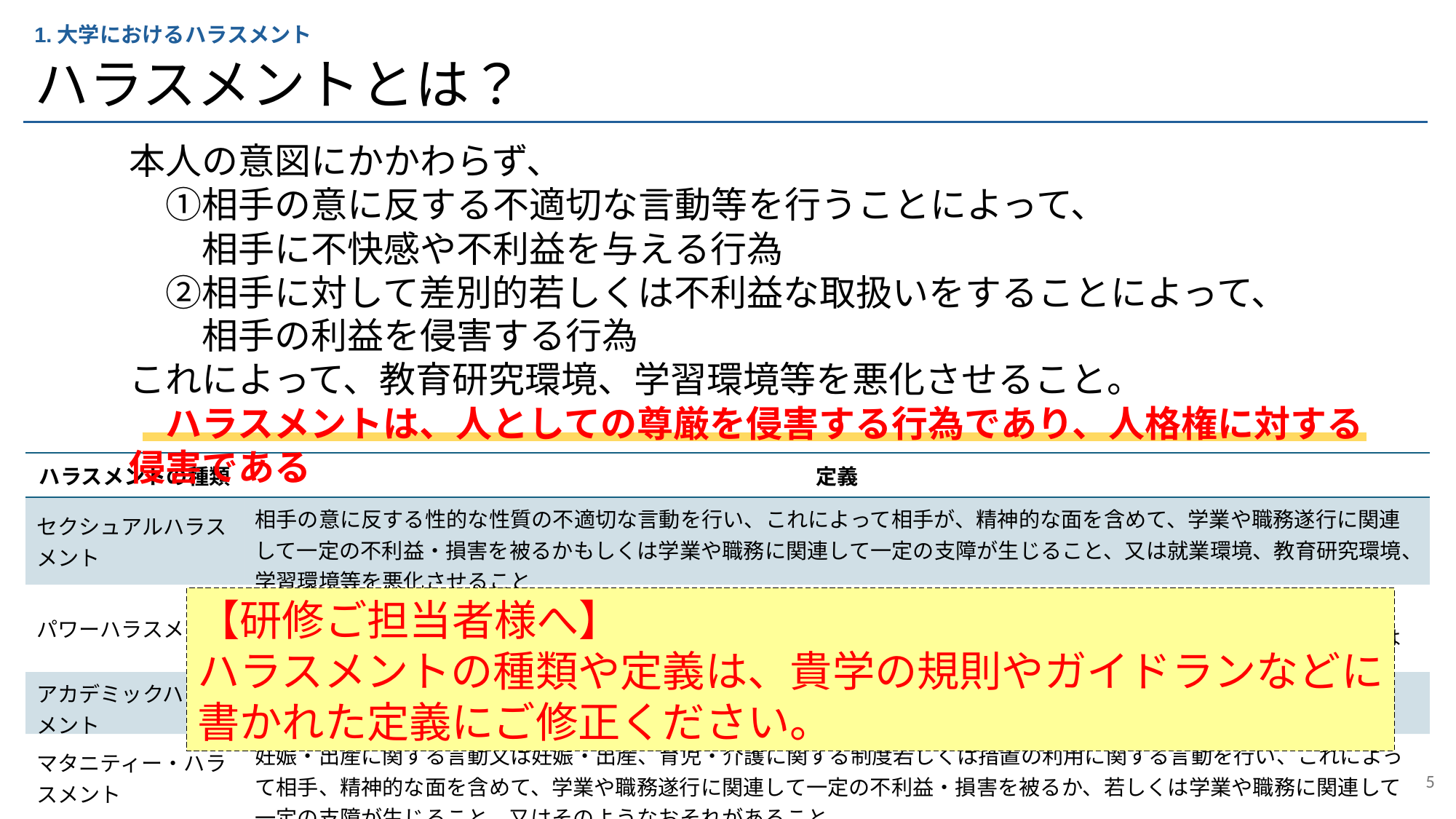

1.大学におけるハラスメント
ハラスメントとは？
本人の意図にかかわらず、
　①相手の意に反する不適切な言動等を行うことによって、
　　相手に不快感や不利益を与える行為
　②相手に対して差別的若しくは不利益な取扱いをすることによって、
　　相手の利益を侵害する行為
これによって、教育研究環境、学習環境等を悪化させること。
　ハラスメントは、人としての尊厳を侵害する行為であり、人格権に対する侵害である
| ハラスメントの種類 | 定義 |
| --- | --- |
| セクシュアルハラスメント | 相手の意に反する性的な性質の不適切な言動を行い、これによって相手が、精神的な面を含めて、学業や職務遂行に関連して一定の不利益・損害を被るかもしくは学業や職務に関連して一定の支障が生じること、又は就業環境、教育研究環境、学習環境等を悪化させること |
| パワーハラスメント | 優越的な関係を背景とした業務上必要かつ相当な範囲を超えた言動を行い、これによって相手が、精神的な面を含めて、学業や職務遂行に関連して一定の不利益・損害を被るか、若しくは学業や職務に関連して一定の支障が生じること、又はそのようなおそれがあること |
| アカデミックハラスメント | 職場や学校、サークル活動、部活動などにおけるいじめや嫌がらせ（パワー・ハラスメント）のうち、指導教員と学生、教授と研究員など教育・研究上の地位関係を利用して行われるハラスメント |
| マタニティー・ハラスメント | 妊娠・出産に関する言動又は妊娠・出産、育児・介護に関する制度若しくは措置の利用に関する言動を行い、これによって相手、精神的な面を含めて、学業や職務遂行に関連して一定の不利益・損害を被るか、若しくは学業や職務に関連して一定の支障が生じること、又はそのようなおそれがあること |
【研修ご担当者様へ】
ハラスメントの種類や定義は、貴学の規則やガイドランなどに
書かれた定義にご修正ください。
5